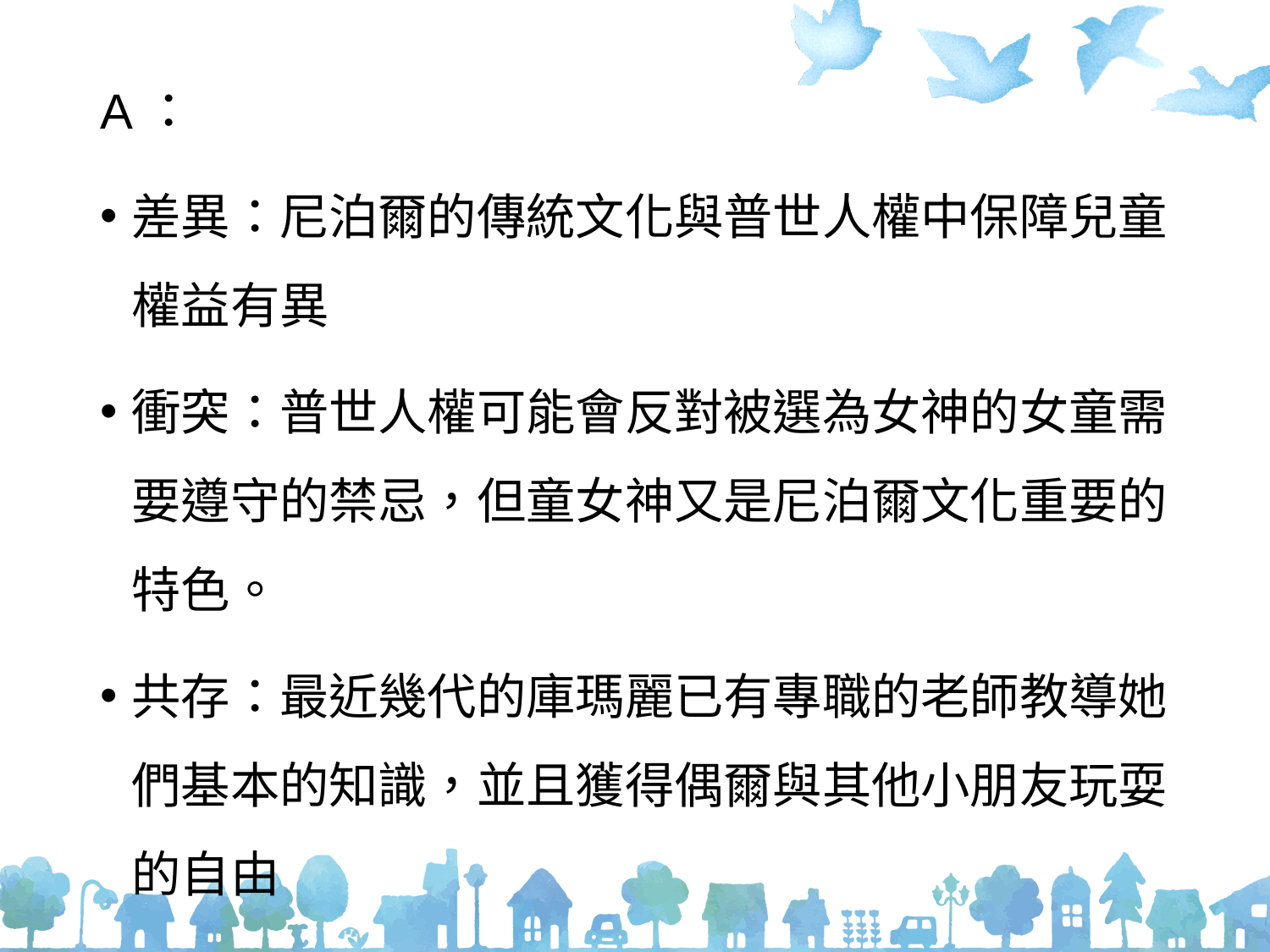

A：
差異：尼泊爾的傳統文化與普世人權中保障兒童權益有異
衝突：普世人權可能會反對被選為女神的女童需要遵守的禁忌，但童女神又是尼泊爾文化重要的特色。
共存：最近幾代的庫瑪麗已有專職的老師教導她們基本的知識，並且獲得偶爾與其他小朋友玩耍的自由